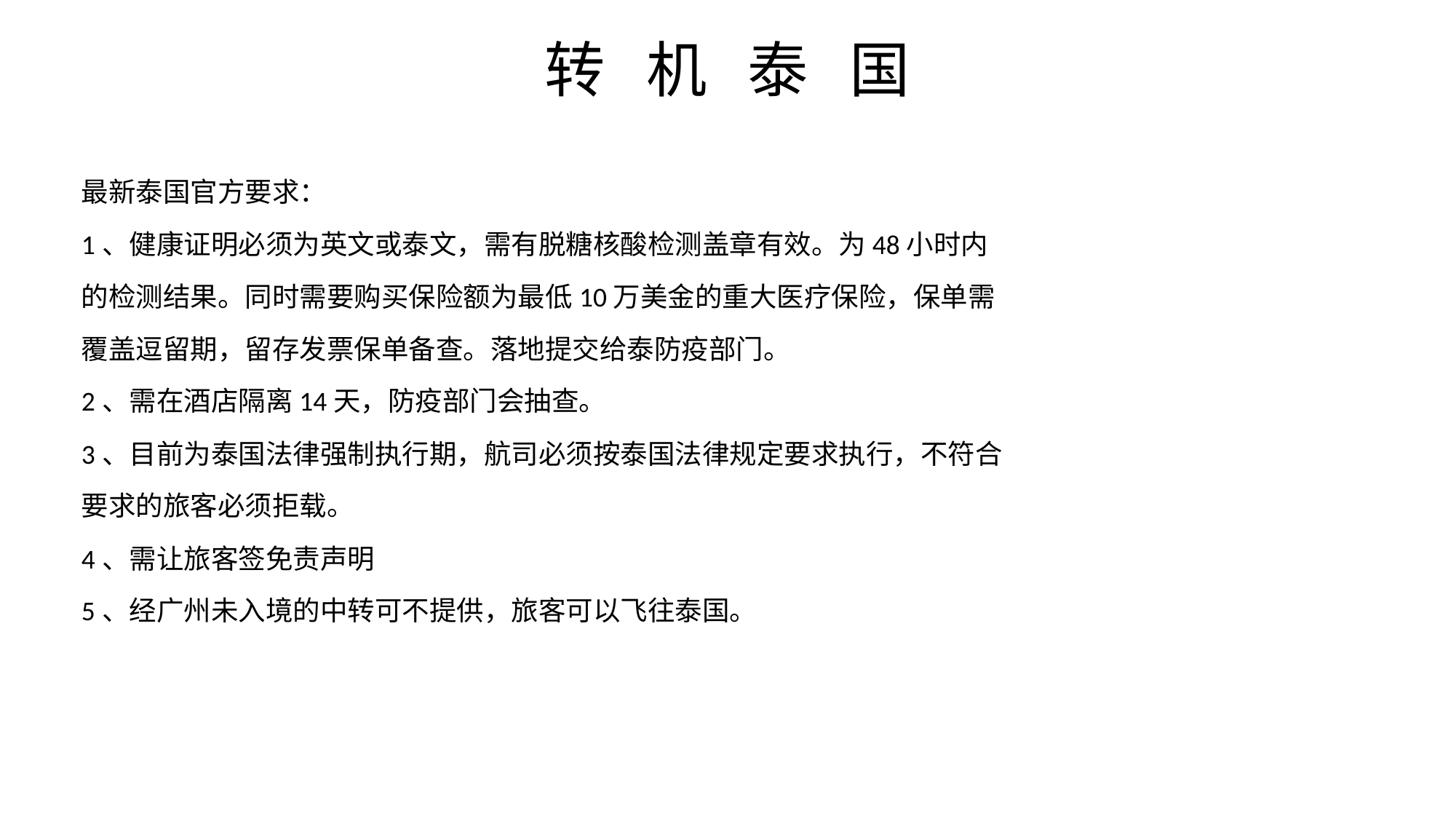

转   机   泰   国
最新泰国官方要求：
1、健康证明必须为英文或泰文，需有脱糖核酸检测盖章有效。为48小时内的检测结果。同时需要购买保险额为最低10万美金的重大医疗保险，保单需覆盖逗留期，留存发票保单备查。落地提交给泰防疫部门。
2、需在酒店隔离14天，防疫部门会抽查。
3、目前为泰国法律强制执行期，航司必须按泰国法律规定要求执行，不符合要求的旅客必须拒载。
4、需让旅客签免责声明
5、经广州未入境的中转可不提供，旅客可以飞往泰国。